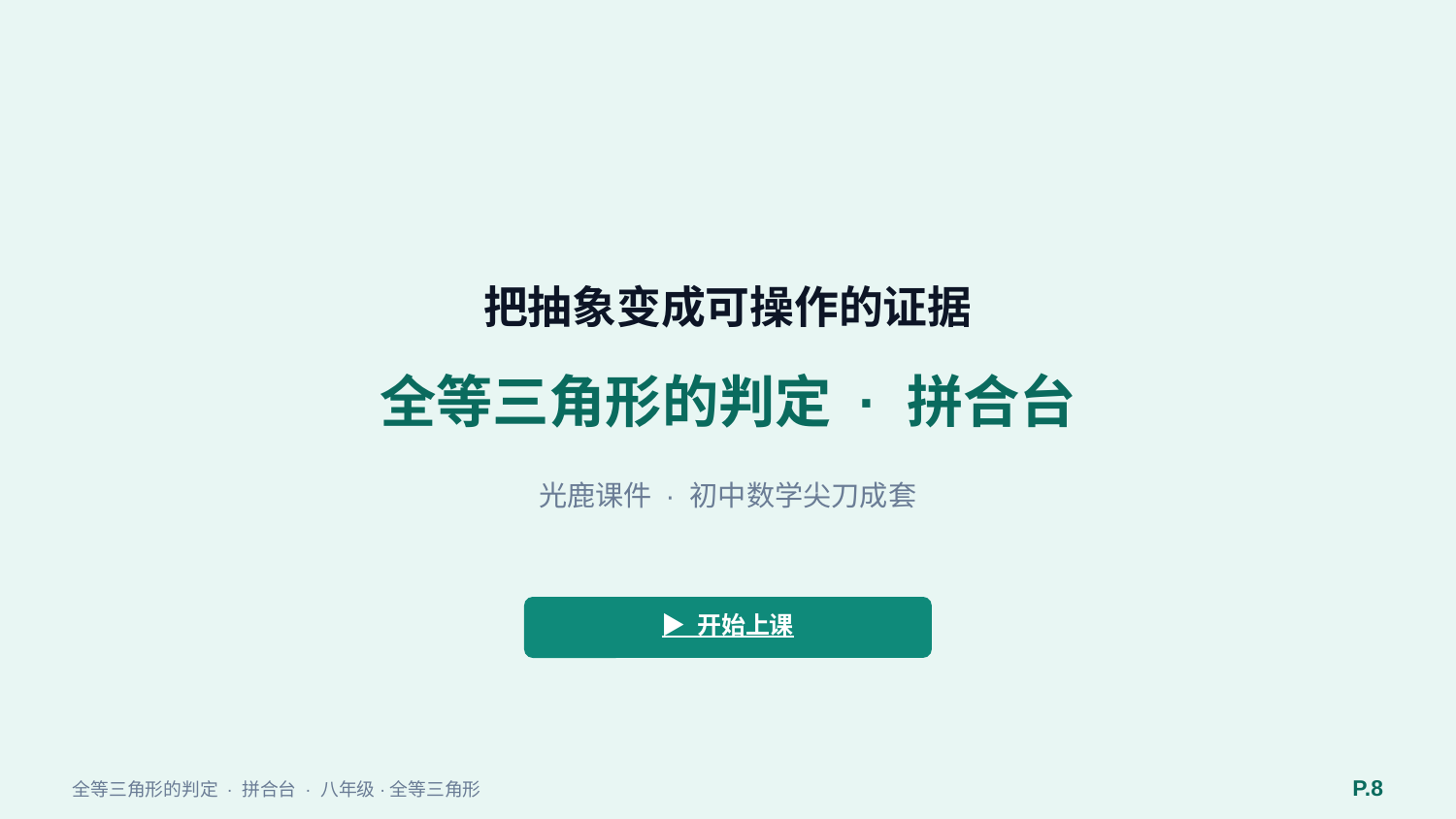

把抽象变成可操作的证据
全等三角形的判定 · 拼合台
光鹿课件 · 初中数学尖刀成套
▶  开始上课

P.8
全等三角形的判定 · 拼合台 · 八年级·全等三角形